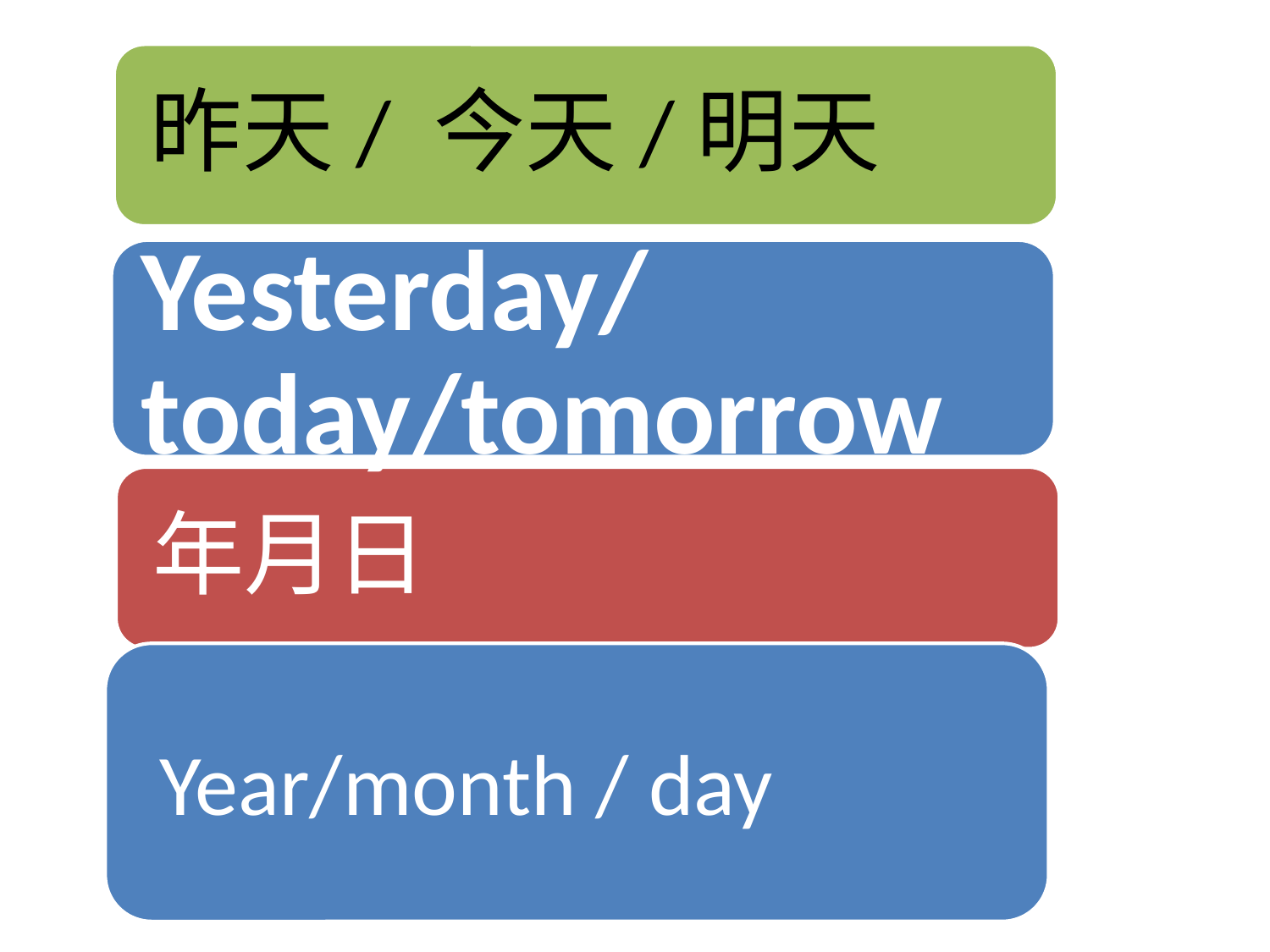

昨天/ 今天/明天

Yesterday/today/tomorrow

年月日

Year/month / day